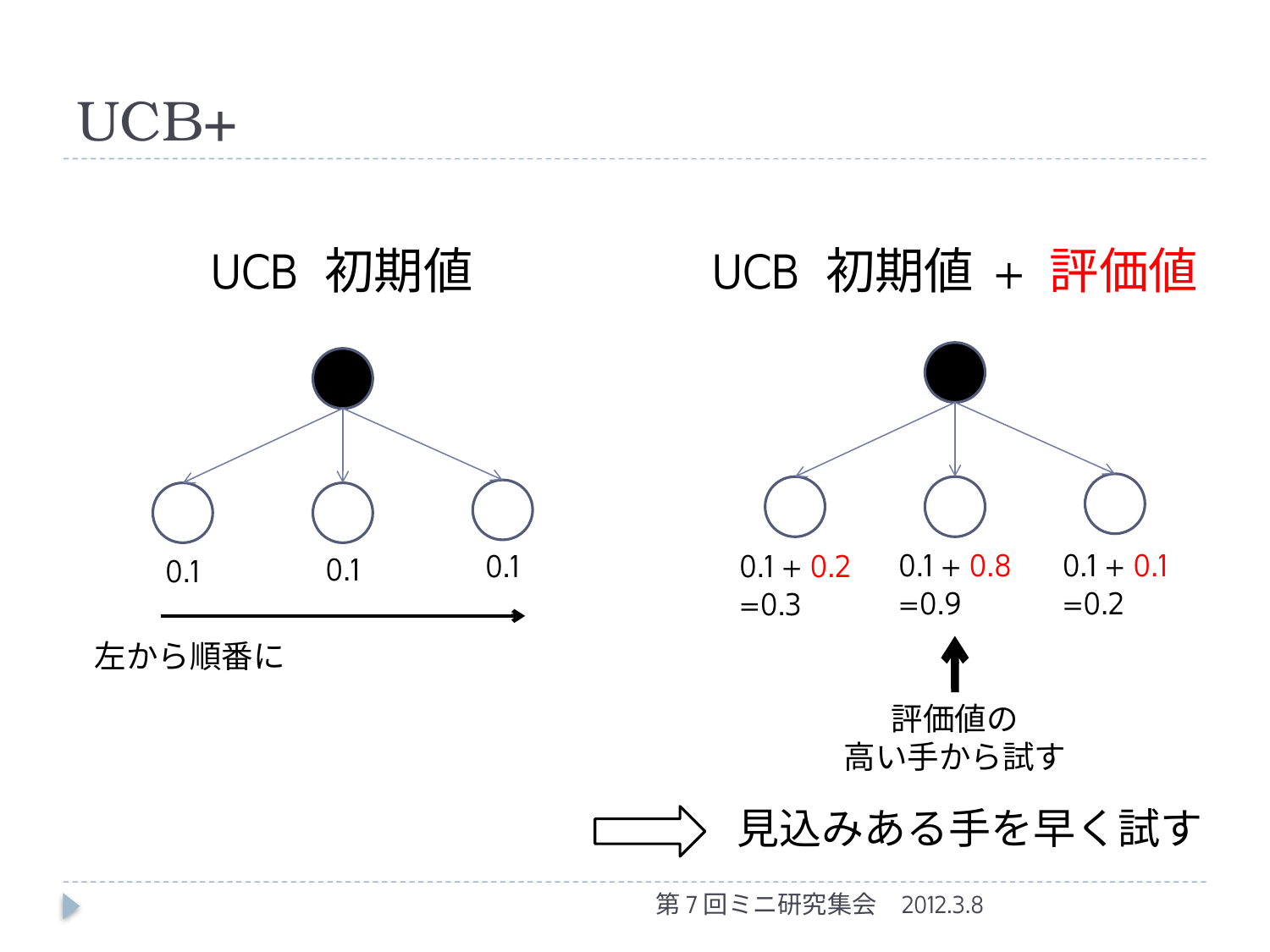

# UCB+
UCB 初期値
UCB 初期値 + 評価値

0.1 + 0.1
=0.2
0.1 + 0.8
=0.9
0.1
0.1 + 0.2
=0.3
0.1
0.1
左から順番に
評価値の
高い手から試す
見込みある手を早く試す

第7回ミニ研究集会
2012.3.8